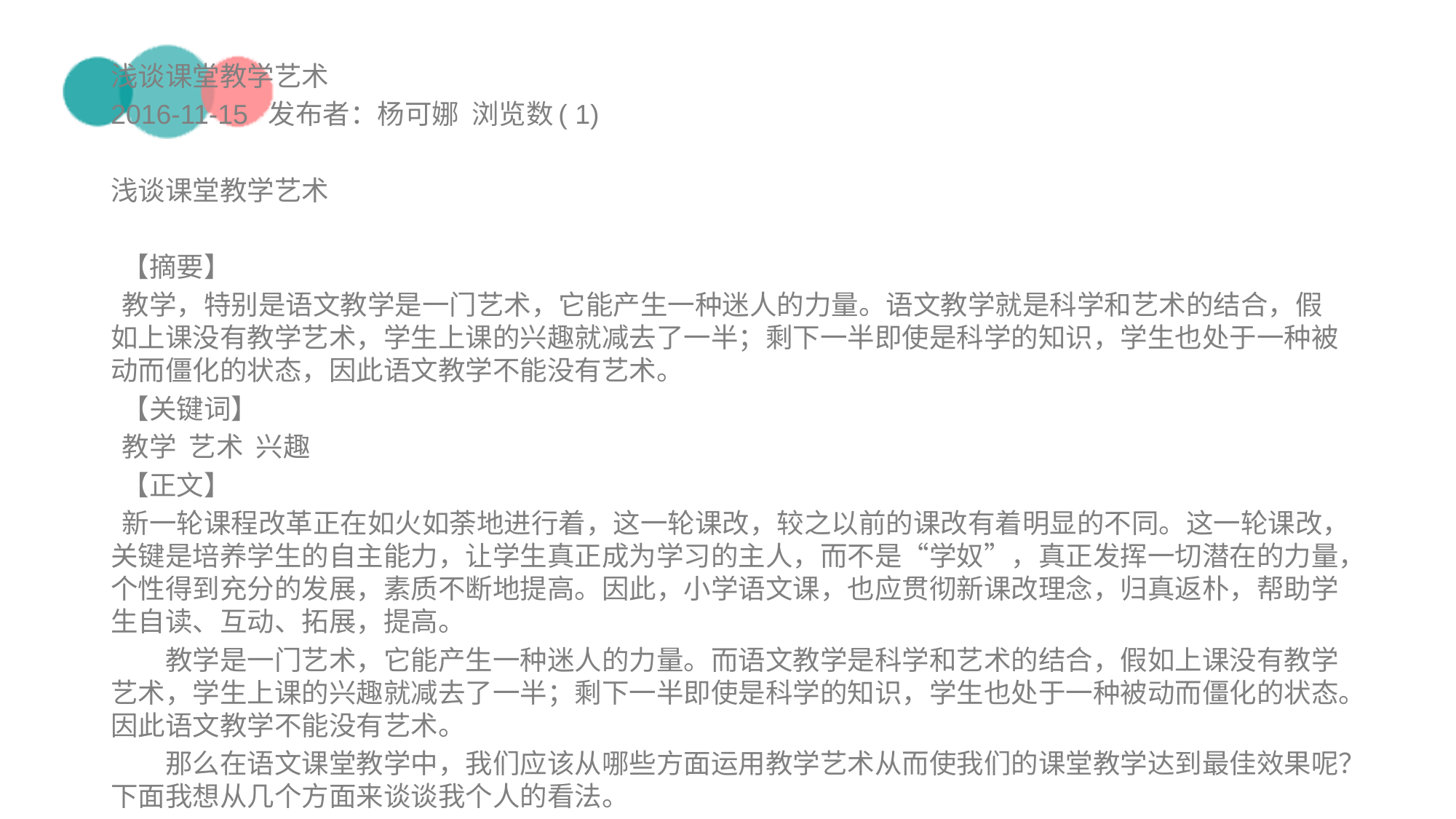

#
浅谈课堂教学艺术
2016-11-15  发布者：杨可娜  浏览数( 1)

浅谈课堂教学艺术

 【摘要】
 教学，特别是语文教学是一门艺术，它能产生一种迷人的力量。语文教学就是科学和艺术的结合，假如上课没有教学艺术，学生上课的兴趣就减去了一半；剩下一半即使是科学的知识，学生也处于一种被动而僵化的状态，因此语文教学不能没有艺术。
 【关键词】
 教学  艺术  兴趣
 【正文】
 新一轮课程改革正在如火如荼地进行着，这一轮课改，较之以前的课改有着明显的不同。这一轮课改，关键是培养学生的自主能力，让学生真正成为学习的主人，而不是“学奴”，真正发挥一切潜在的力量，个性得到充分的发展，素质不断地提高。因此，小学语文课，也应贯彻新课改理念，归真返朴，帮助学生自读、互动、拓展，提高。
　　教学是一门艺术，它能产生一种迷人的力量。而语文教学是科学和艺术的结合，假如上课没有教学艺术，学生上课的兴趣就减去了一半；剩下一半即使是科学的知识，学生也处于一种被动而僵化的状态。因此语文教学不能没有艺术。
　　那么在语文课堂教学中，我们应该从哪些方面运用教学艺术从而使我们的课堂教学达到最佳效果呢？下面我想从几个方面来谈谈我个人的看法。